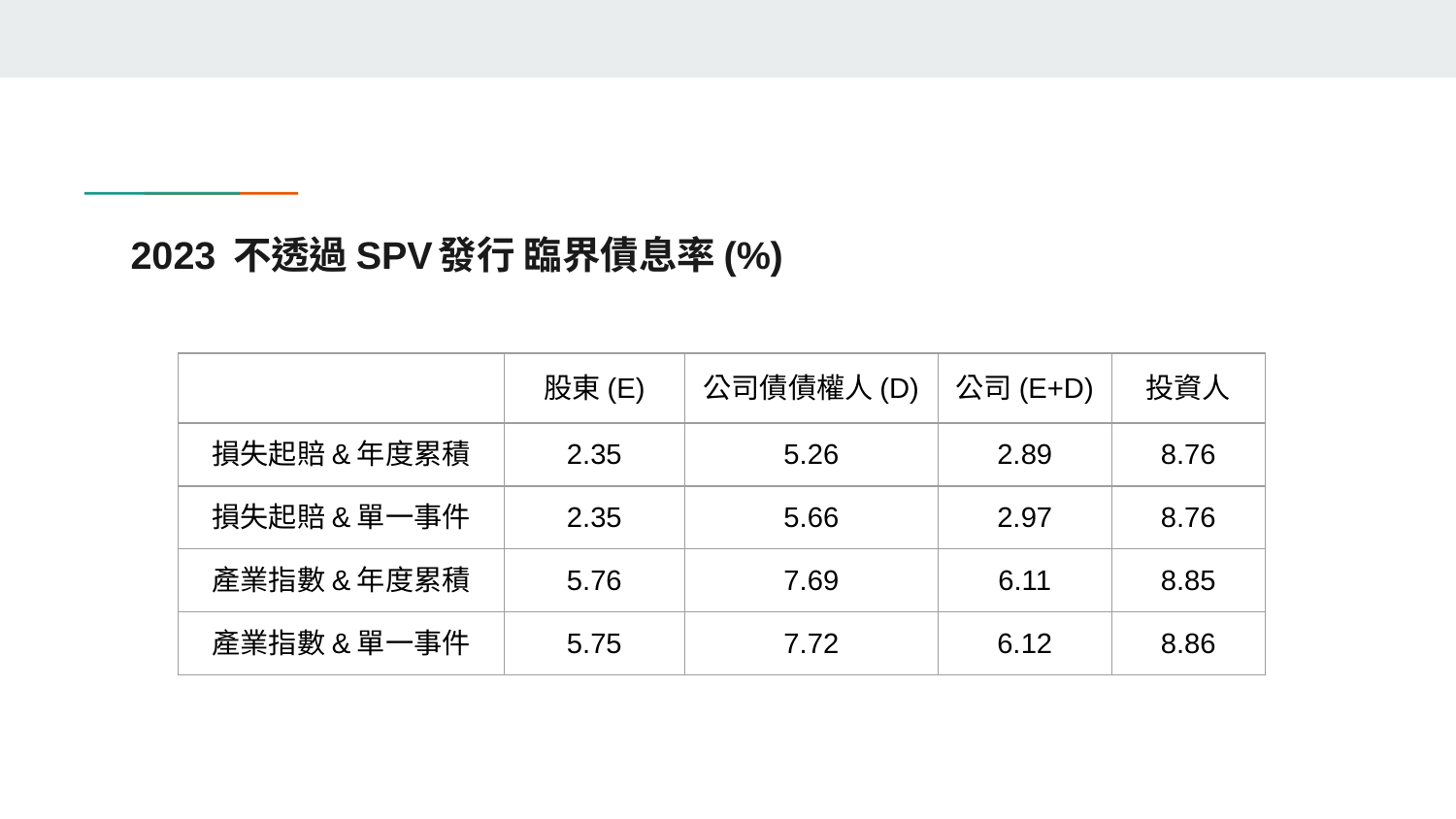

# 2023 不透過SPV發行 臨界債息率(%)

|  | 股東(E) | 公司債債權人(D) | 公司(E+D) | 投資人 |
| --- | --- | --- | --- | --- |
| 損失起賠&年度累積 | 2.35 | 5.26 | 2.89 | 8.76 |
| 損失起賠&單一事件 | 2.35 | 5.66 | 2.97 | 8.76 |
| 產業指數&年度累積 | 5.76 | 7.69 | 6.11 | 8.85 |
| 產業指數&單一事件 | 5.75 | 7.72 | 6.12 | 8.86 |